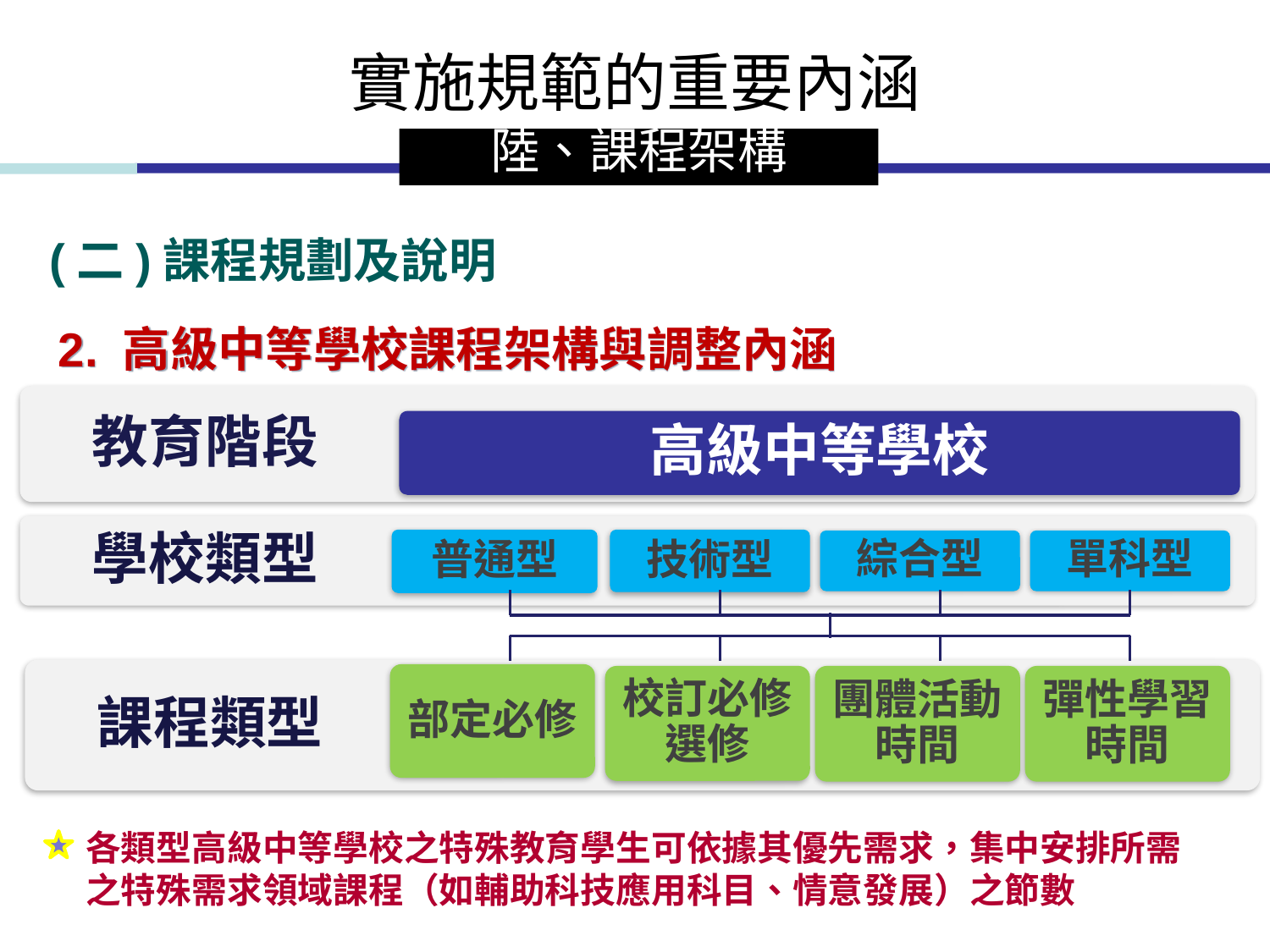

實施規範的重要內涵
陸、課程架構

(二)課程規劃及說明
2. 高級中等學校課程架構與調整內涵

教育階段

高級中等學校

學校類型

普通型

技術型

綜合型

單科型

課程類型

部定必修

校訂必修選修

團體活動時間

彈性學習時間
各類型高級中等學校之特殊教育學生可依據其優先需求，集中安排所需之特殊需求領域課程（如輔助科技應用科目、情意發展）之節數